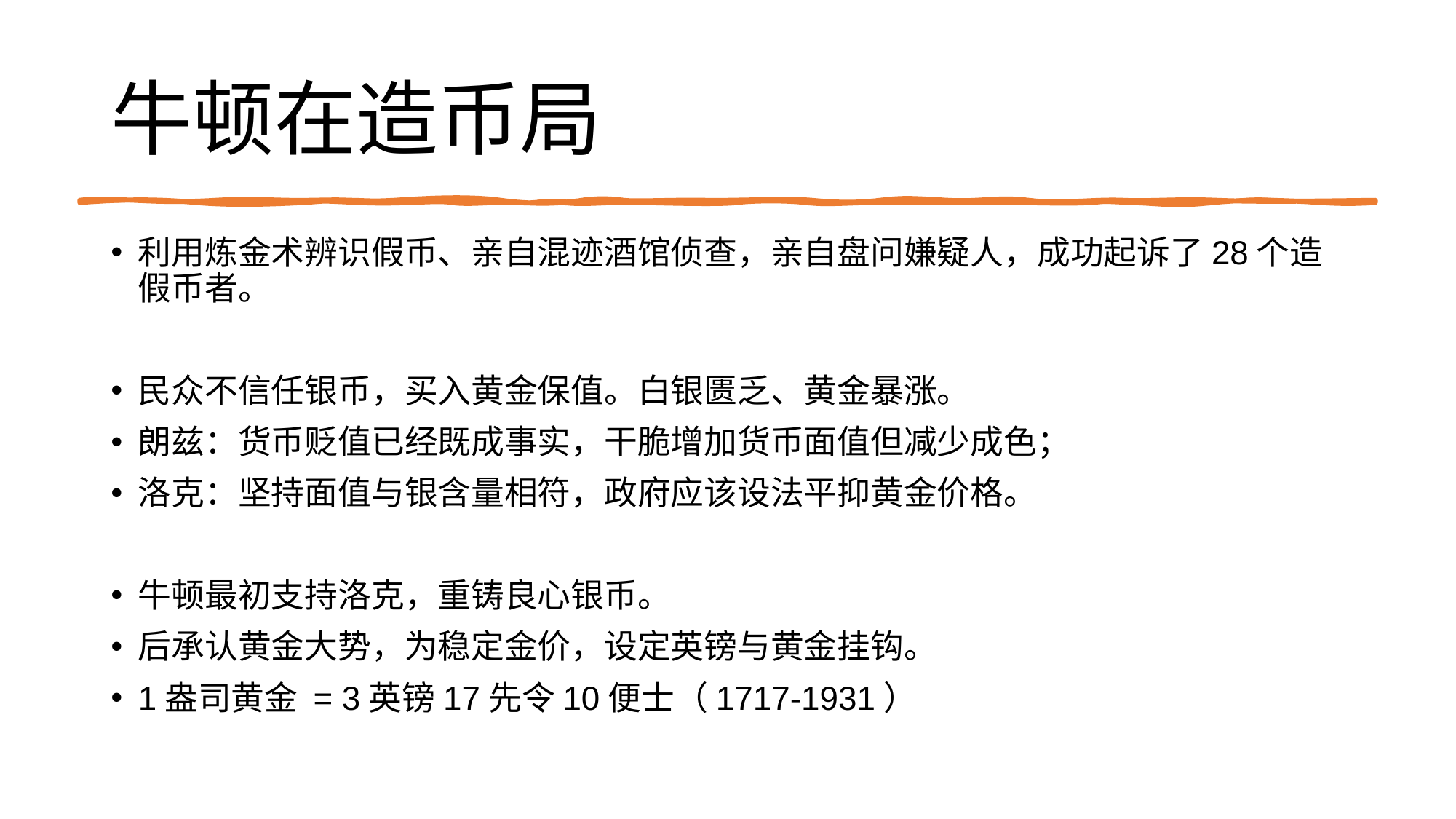

# 牛顿在造币局

利用炼金术辨识假币、亲自混迹酒馆侦查，亲自盘问嫌疑人，成功起诉了28个造假币者。

民众不信任银币，买入黄金保值。白银匮乏、黄金暴涨。
朗兹：货币贬值已经既成事实，干脆增加货币面值但减少成色；
洛克：坚持面值与银含量相符，政府应该设法平抑黄金价格。

牛顿最初支持洛克，重铸良心银币。
后承认黄金大势，为稳定金价，设定英镑与黄金挂钩。
1盎司黄金 = 3英镑17先令10便士（1717-1931）